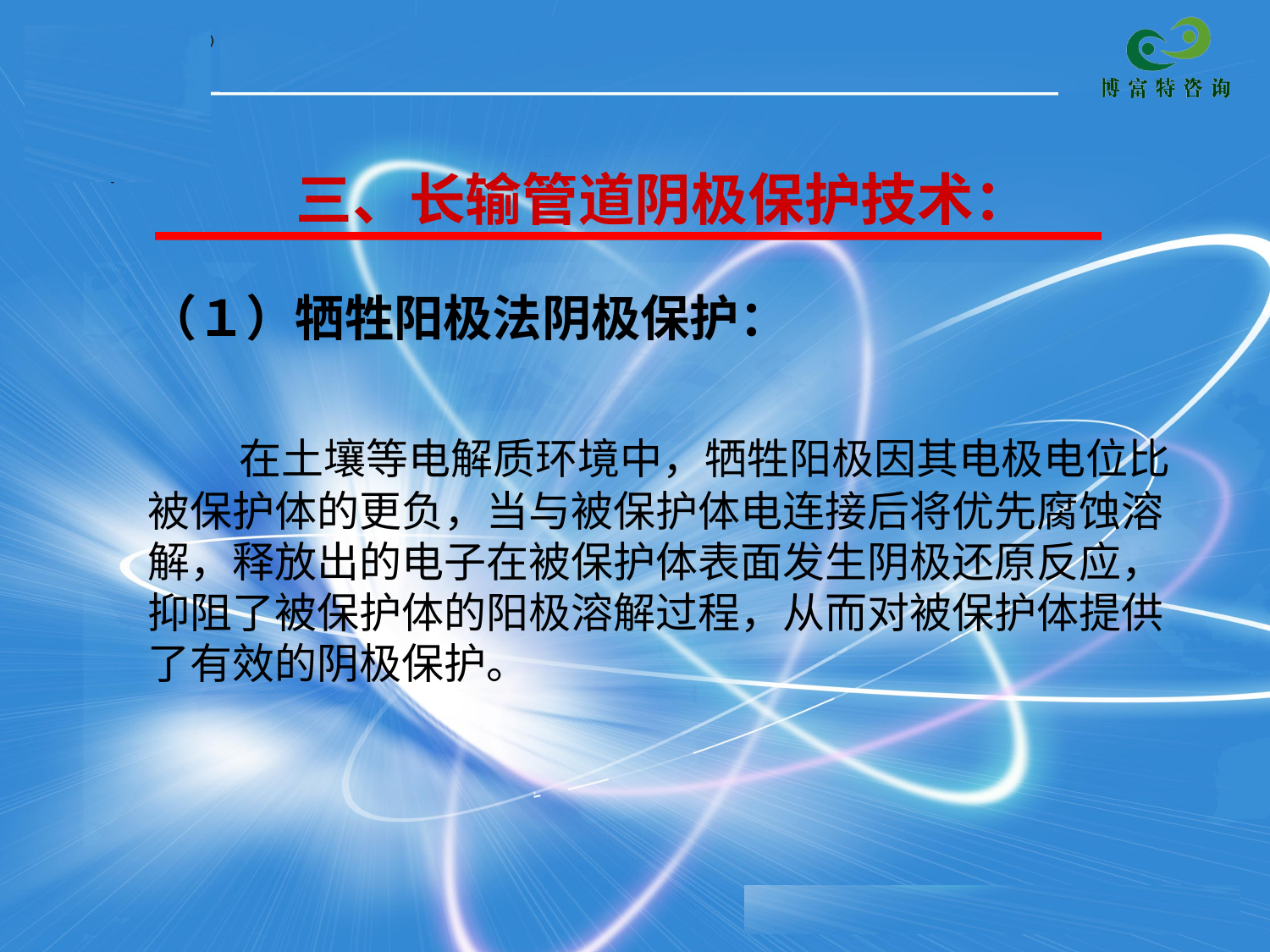

# 三、长输管道阴极保护技术：

（１）牺牲阳极法阴极保护：

　　在土壤等电解质环境中，牺牲阳极因其电极电位比被保护体的更负，当与被保护体电连接后将优先腐蚀溶解，释放出的电子在被保护体表面发生阴极还原反应，抑阻了被保护体的阳极溶解过程，从而对被保护体提供了有效的阴极保护。